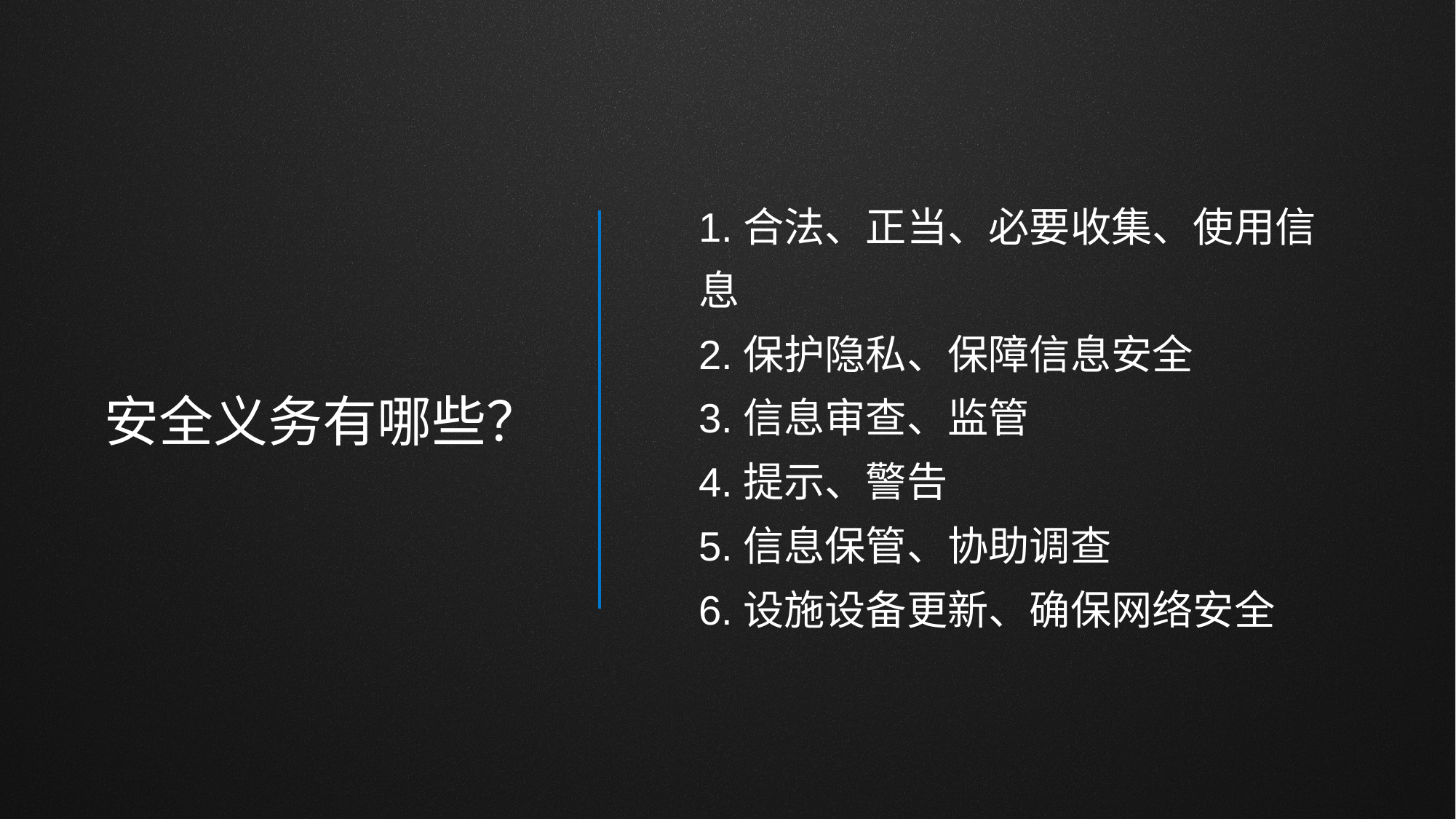

1.合法、正当、必要收集、使用信息
2.保护隐私、保障信息安全
3.信息审查、监管
4.提示、警告
5.信息保管、协助调查
6.设施设备更新、确保网络安全

安全义务有哪些？